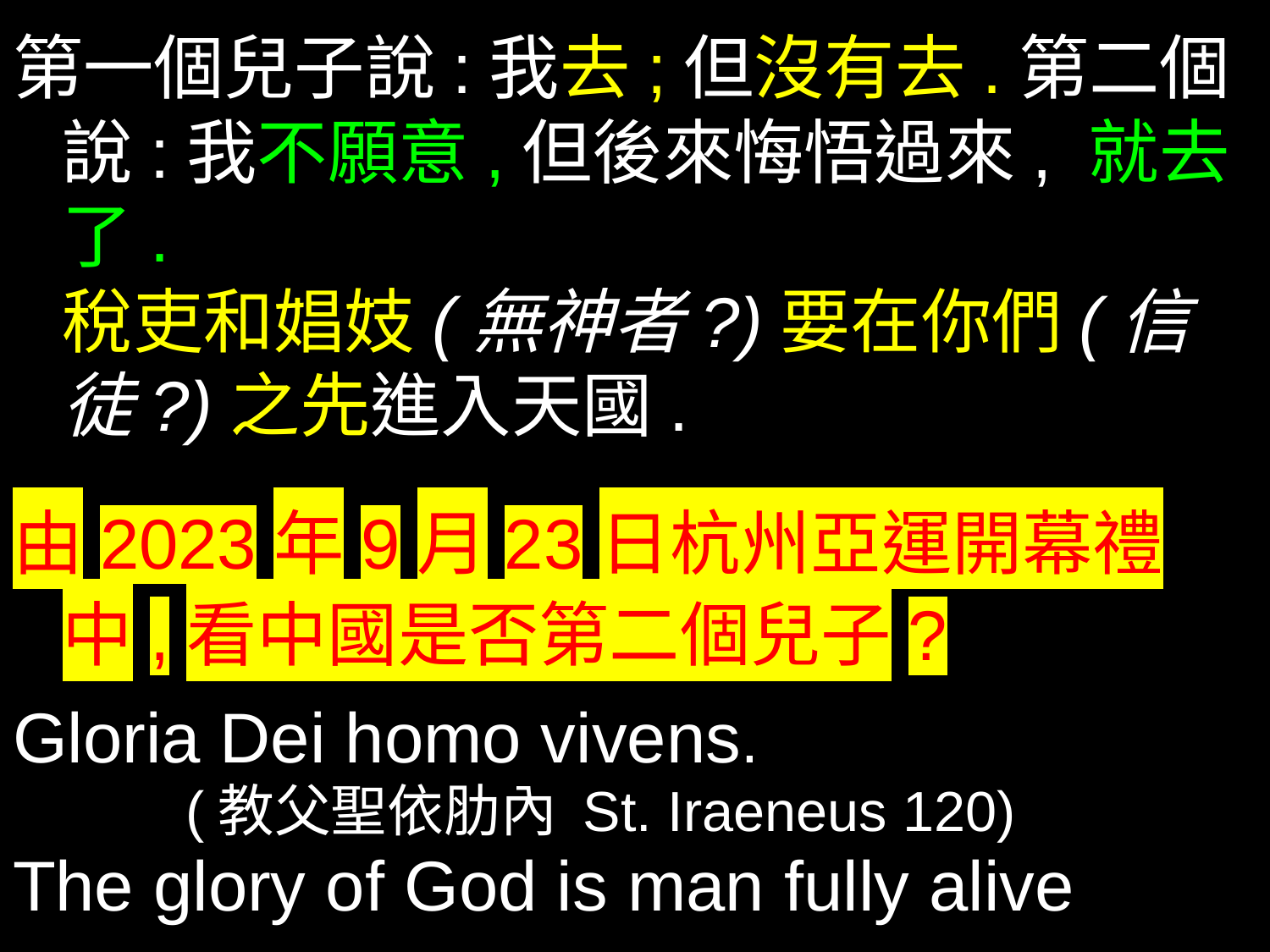

第一個兒子說:我去;但沒有去.第二個說:我不願意,但後來悔悟過來, 就去了.
稅吏和娼妓(無神者?)要在你們(信徒?)之先進入天國.
由2023年9月23日杭州亞運開幕禮中,看中國是否第二個兒子?
Gloria Dei homo vivens.
       (教父聖依肋內 St. Iraeneus 120)
The glory of God is man fully alive